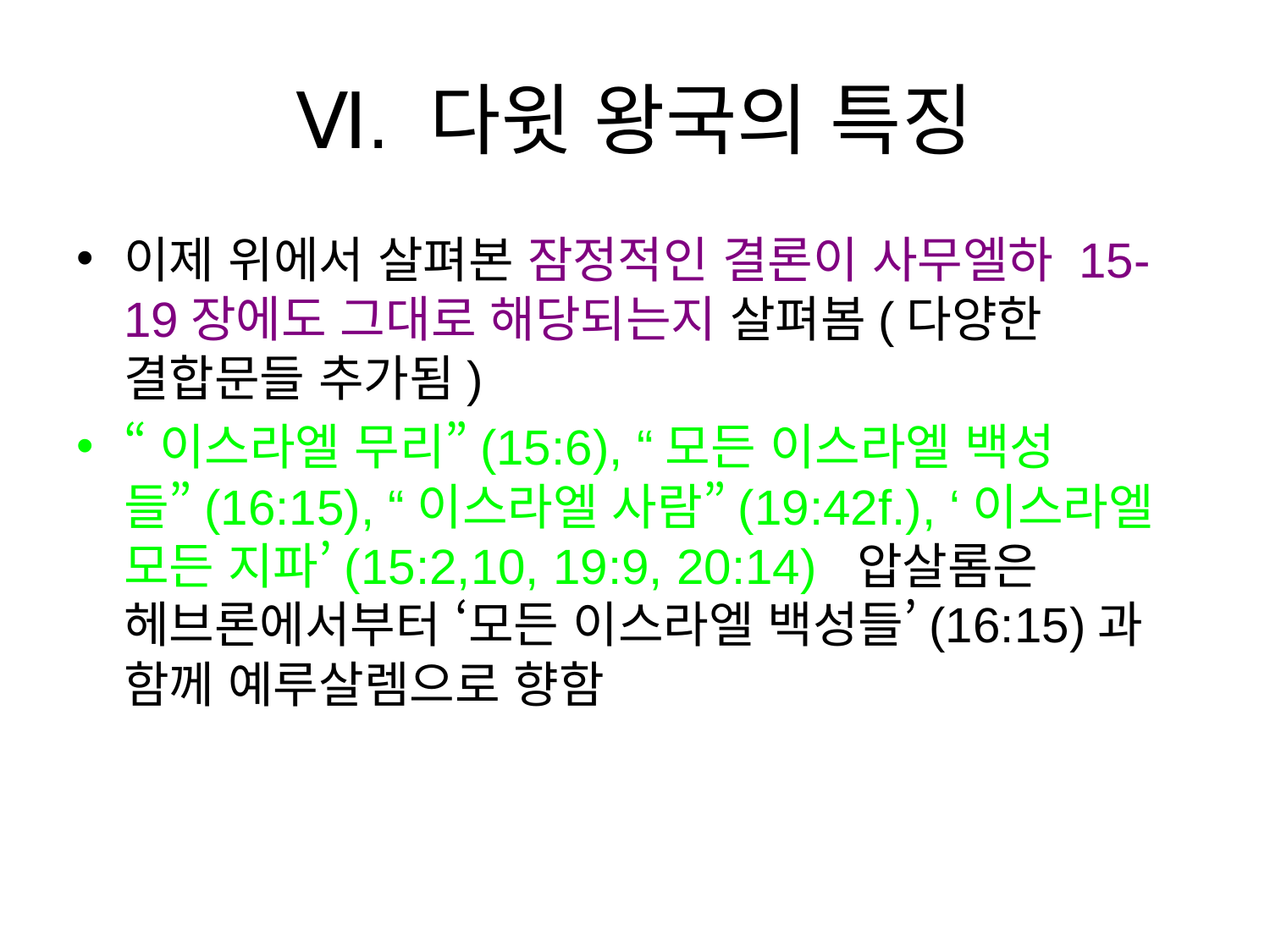

# Ⅵ. 다윗 왕국의 특징
이제 위에서 살펴본 잠정적인 결론이 사무엘하 15-19장에도 그대로 해당되는지 살펴봄(다양한 결합문들 추가됨)
“이스라엘 무리”(15:6), “모든 이스라엘 백성들”(16:15), “이스라엘 사람”(19:42f.), ‘이스라엘 모든 지파’(15:2,10, 19:9, 20:14)  압살롬은 헤브론에서부터 ‘모든 이스라엘 백성들’(16:15)과 함께 예루살렘으로 향함